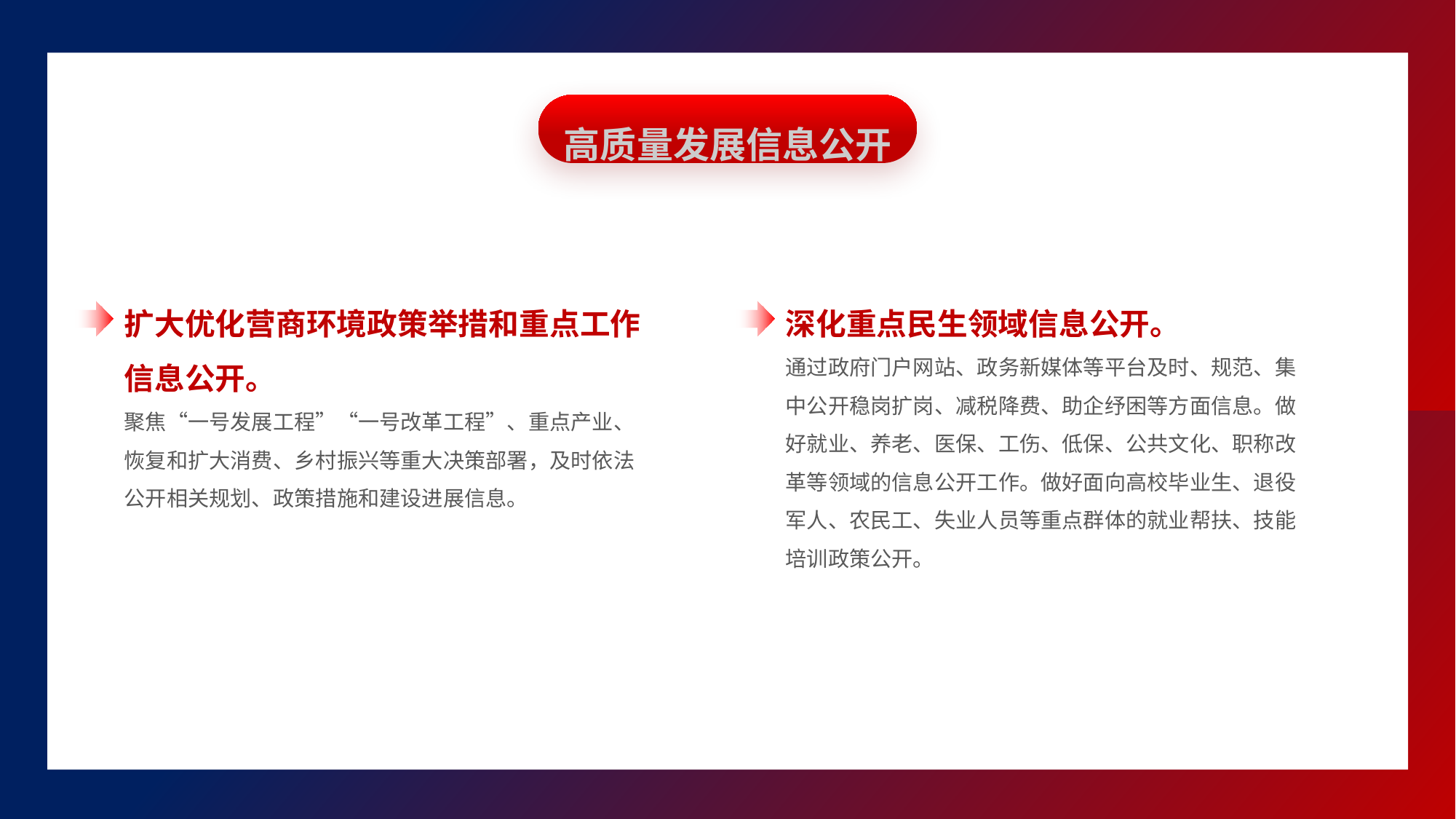

高质量发展信息公开

扩大优化营商环境政策举措和重点工作信息公开。
聚焦“一号发展工程”“一号改革工程”、重点产业、恢复和扩大消费、乡村振兴等重大决策部署，及时依法公开相关规划、政策措施和建设进展信息。
深化重点民生领域信息公开。
通过政府门户网站、政务新媒体等平台及时、规范、集中公开稳岗扩岗、减税降费、助企纾困等方面信息。做好就业、养老、医保、工伤、低保、公共文化、职称改革等领域的信息公开工作。做好面向高校毕业生、退役军人、农民工、失业人员等重点群体的就业帮扶、技能培训政策公开。